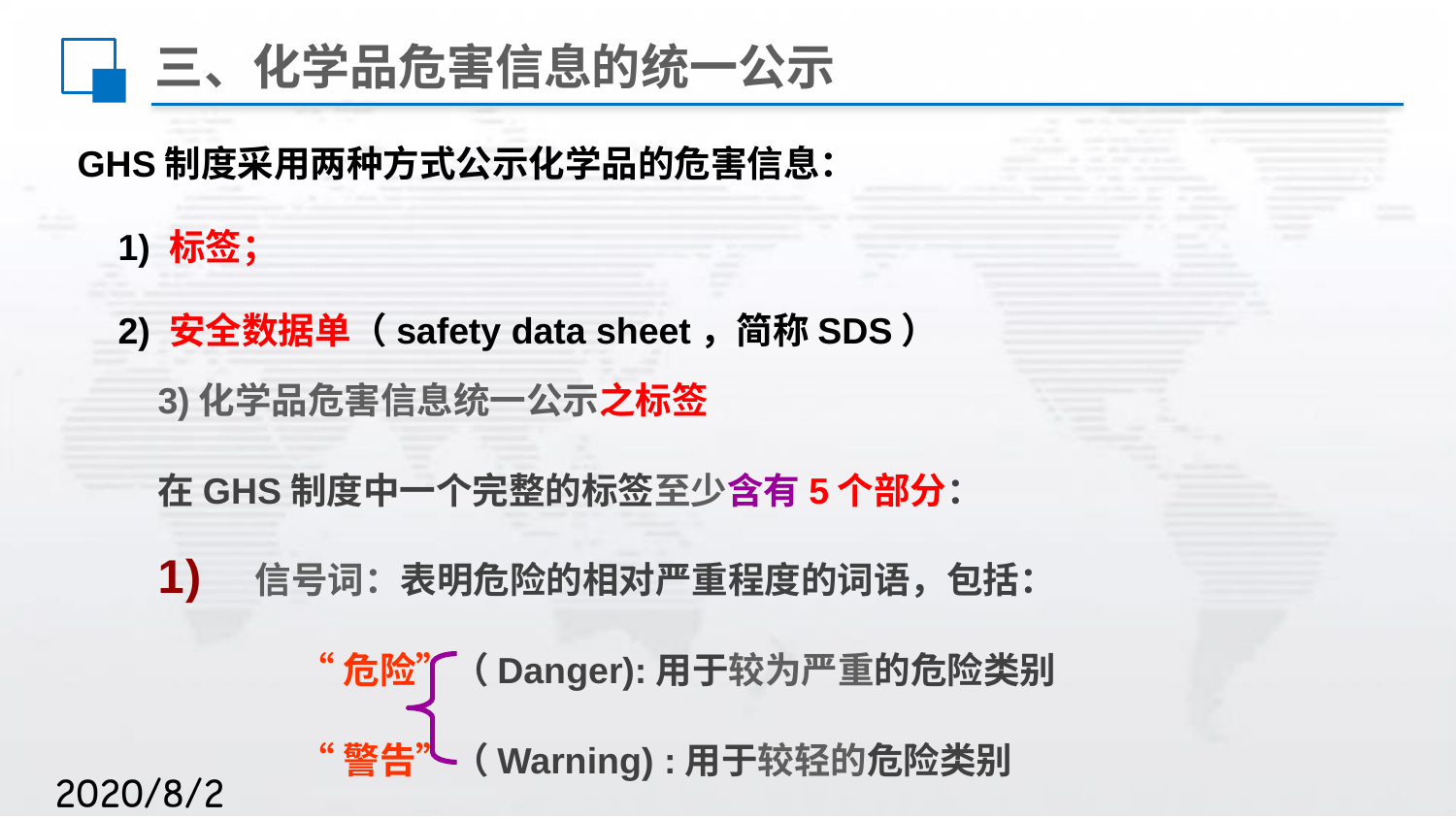

# 三、化学品危害信息的统一公示
GHS制度采用两种方式公示化学品的危害信息：
    1) 标签；
    2) 安全数据单（safety data sheet，简称SDS）
3)化学品危害信息统一公示之标签
在GHS制度中一个完整的标签至少含有5个部分：
信号词：表明危险的相对严重程度的词语，包括：
                 “危险”（Danger):用于较为严重的危险类别
                 “警告”（Warning) :用于较轻的危险类别

2020/8/2